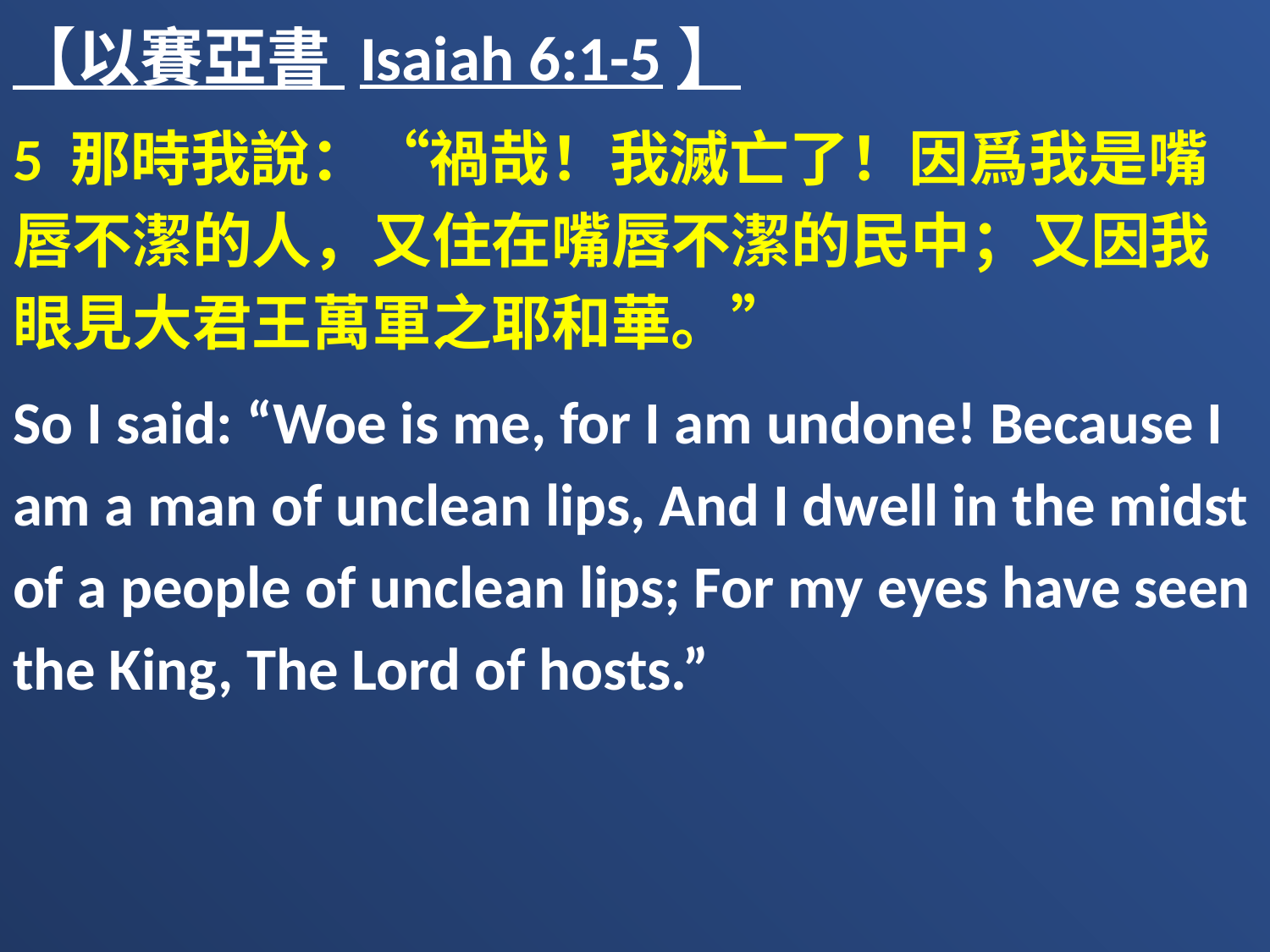

【以賽亞書 Isaiah 6:1-5】
5 那時我說：“禍哉！我滅亡了！因爲我是嘴唇不潔的人，又住在嘴唇不潔的民中；又因我眼見大君王萬軍之耶和華。”
So I said: “Woe is me, for I am undone! Because I am a man of unclean lips, And I dwell in the midst of a people of unclean lips; For my eyes have seen the King, The Lord of hosts.”